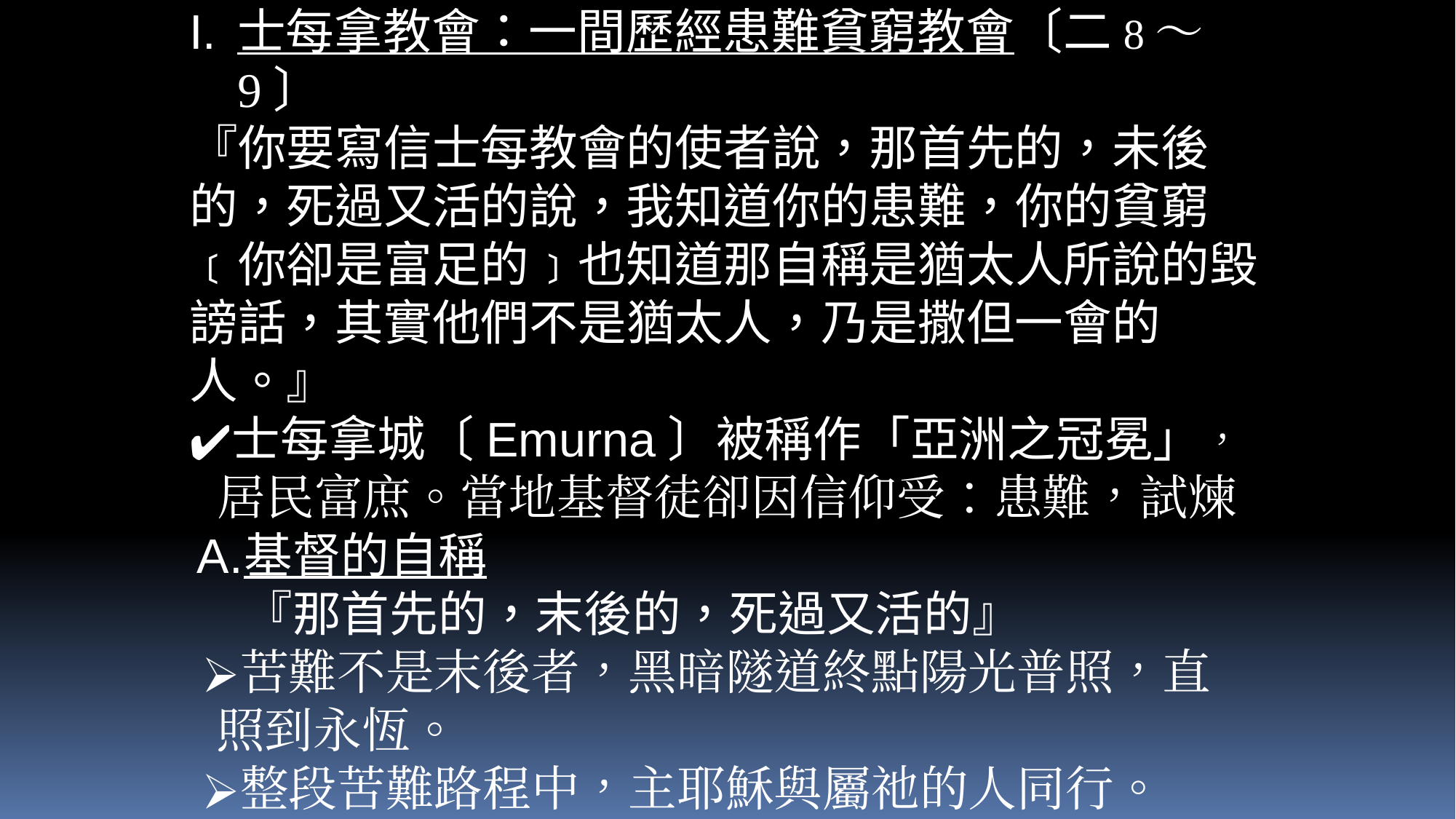

士每拿教會：一間歷經患難貧窮教會〔二8～9〕
『你要寫信士每教會的使者說，那首先的，未後的，死過又活的說，我知道你的患難，你的貧窮﹝你卻是富足的﹞也知道那自稱是猶太人所說的毀謗話，其實他們不是猶太人，乃是撒但一會的人。』
士每拿城〔Emurna〕被稱作「亞洲之冠冕」，居民富庶。當地基督徒卻因信仰受：患難，試煉
基督的自稱
『那首先的，末後的，死過又活的』
苦難不是末後者，黑暗隧道終點陽光普照，直照到永恆。
整段苦難路程中，主耶穌與屬祂的人同行。
復活的主掌管一切，死亡不再在人身上有權柄，而是通往永恆之路。